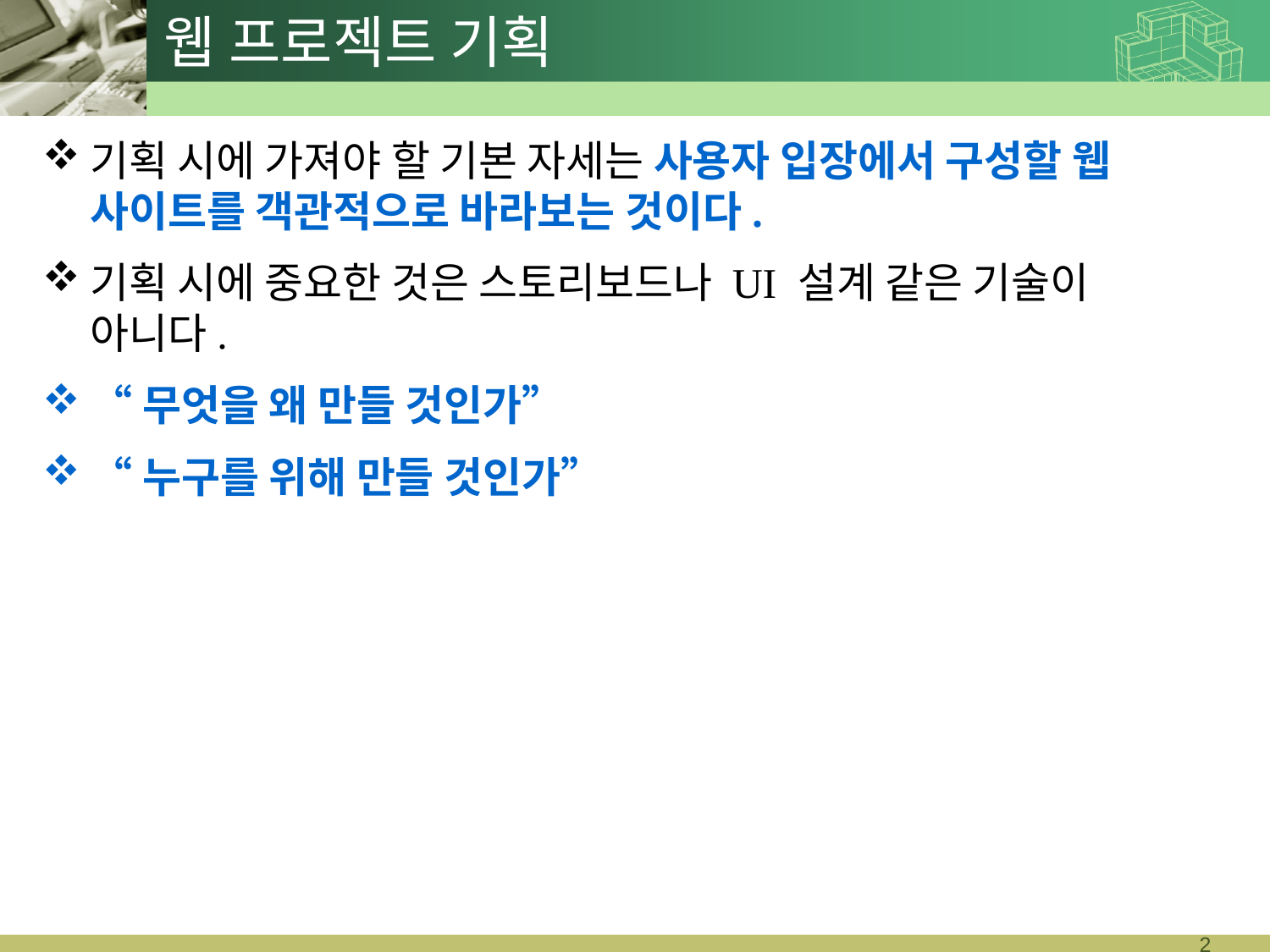

# 웹 프로젝트 기획
기획 시에 가져야 할 기본 자세는 사용자 입장에서 구성할 웹  사이트를 객관적으로 바라보는 것이다.
기획 시에 중요한 것은 스토리보드나 UI 설계 같은 기술이  아니다.
“무엇을 왜 만들 것인가”
“누구를 위해 만들 것인가”
2